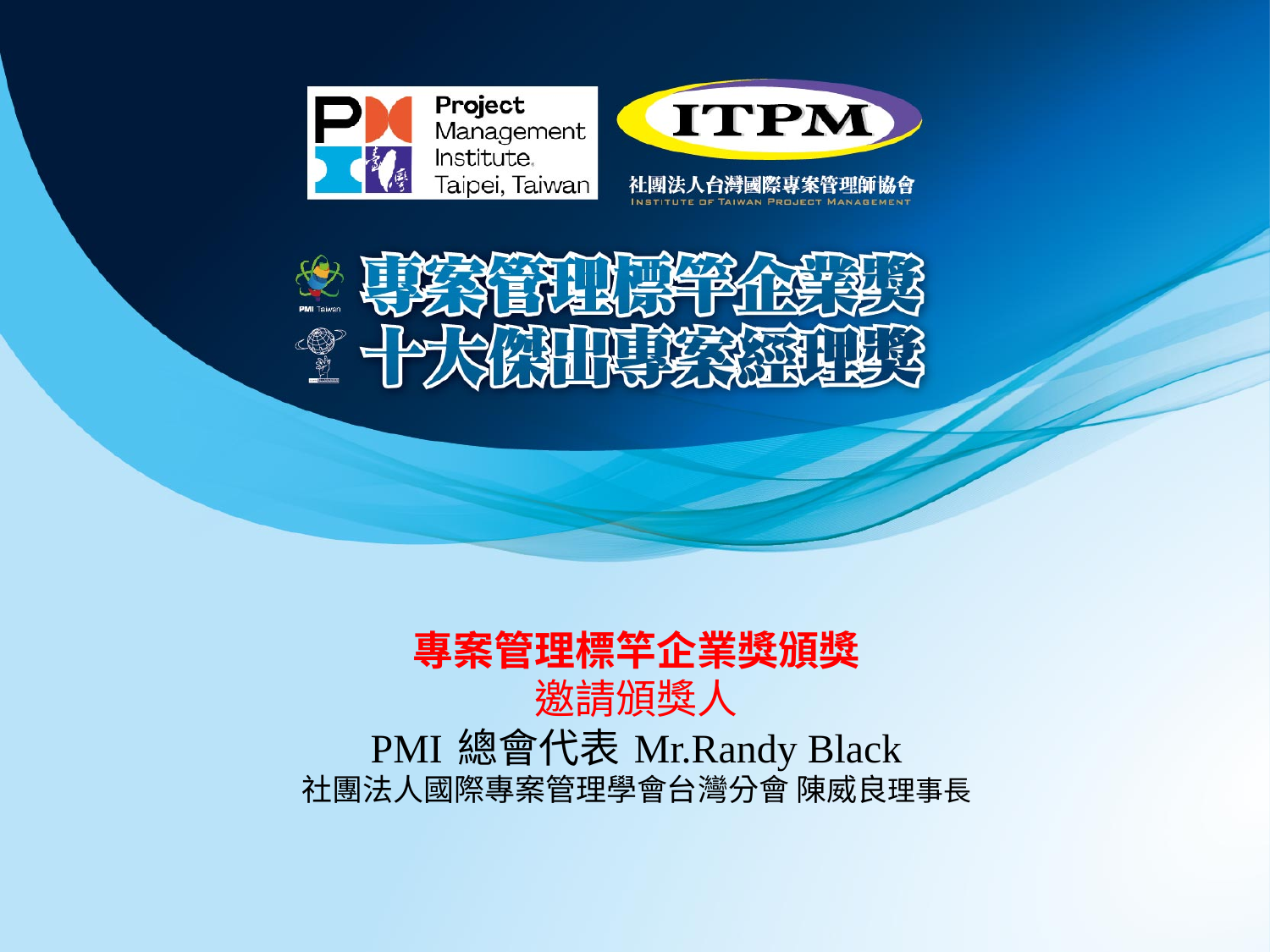

# 專案管理標竿企業獎頒獎 邀請頒獎人 PMI 總會代表 Mr.Randy Black 社團法人國際專案管理學會台灣分會 陳威良理事長